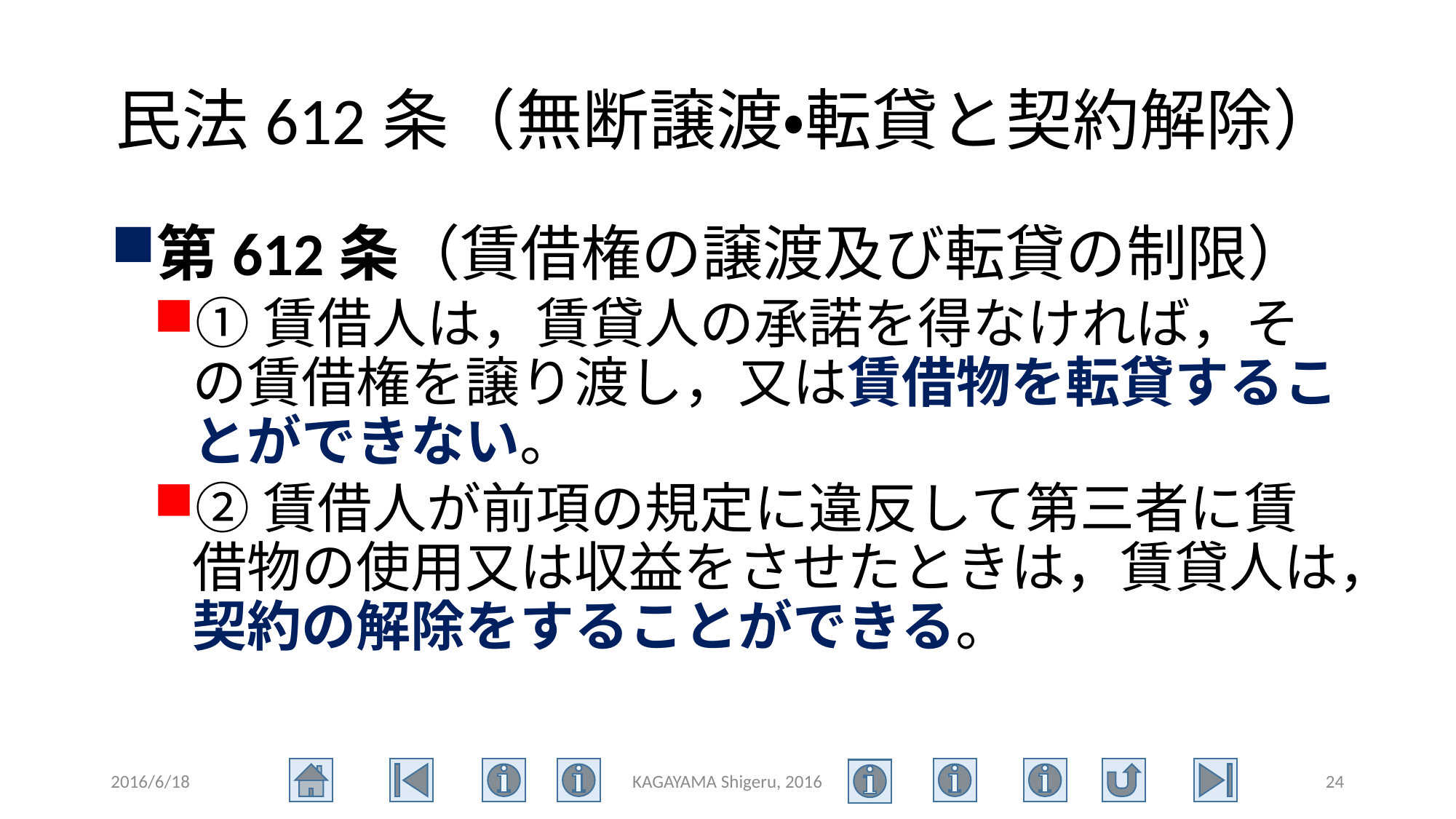

# 民法612条（無断譲渡・転貸と契約解除）
第612条（賃借権の譲渡及び転貸の制限）
①賃借人は，賃貸人の承諾を得なければ，その賃借権を譲り渡し，又は賃借物を転貸することができない。
②賃借人が前項の規定に違反して第三者に賃借物の使用又は収益をさせたときは，賃貸人は，契約の解除をすることができる。
2016/6/18
KAGAYAMA Shigeru, 2016
24